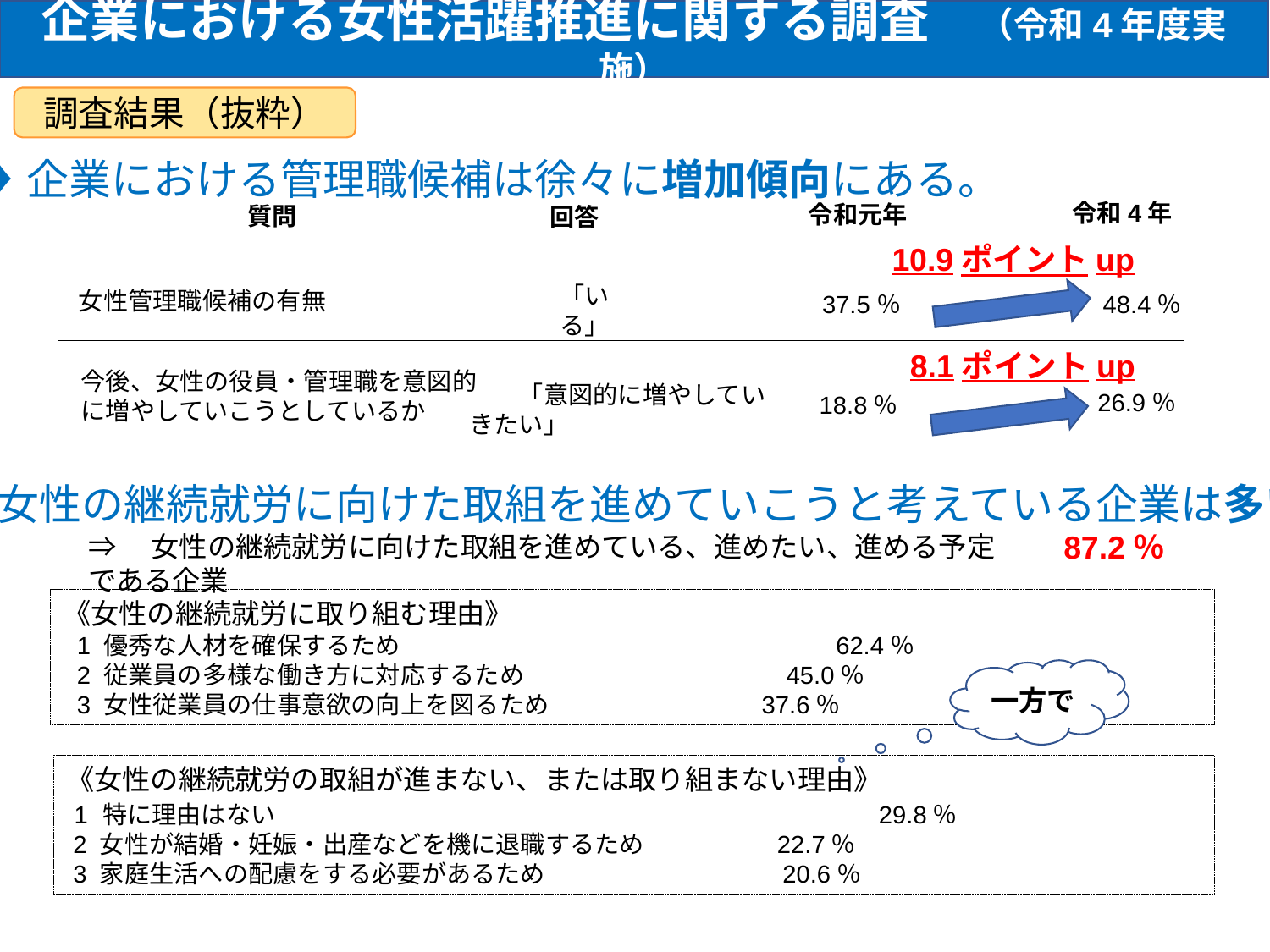

企業における女性活躍推進に関する調査　（令和4年度実施）
調査結果（抜粋）
　 ♦ 企業における管理職候補は徐々に増加傾向にある。
令和4年
令和元年
質問
回答
10.9ポイントup
「いる」
女性管理職候補の有無
48.4％
37.5％

8.1ポイントup
今後、女性の役員・管理職を意図的に増やしていこうとしているか
　　「意図的に増やしていきたい」
26.9％
18.8％

　 ♦ 女性の継続就労に向けた取組を進めていこうと考えている企業は多い。
87.2％
⇒　女性の継続就労に向けた取組を進めている、進めたい、進める予定である企業
《女性の継続就労に取り組む理由》
  1 優秀な人材を確保するため　　　　　　　　　　　　　　　　      62.4％
  2 従業員の多様な働き方に対応するため　　　　　　　　　      45.0％
  3 女性従業員の仕事意欲の向上を図るため　　　　　　      　37.6％
一方で
《女性の継続就労の取組が進まない、または取り組まない理由》
 1 特に理由はない　　　　　　　　　　　　　　　　　　　　　　     　29.8％
 2 女性が結婚・妊娠・出産などを機に退職するため　　　     　22.7％
 3 家庭生活への配慮をする必要があるため　　　　　　　     　 20.6％